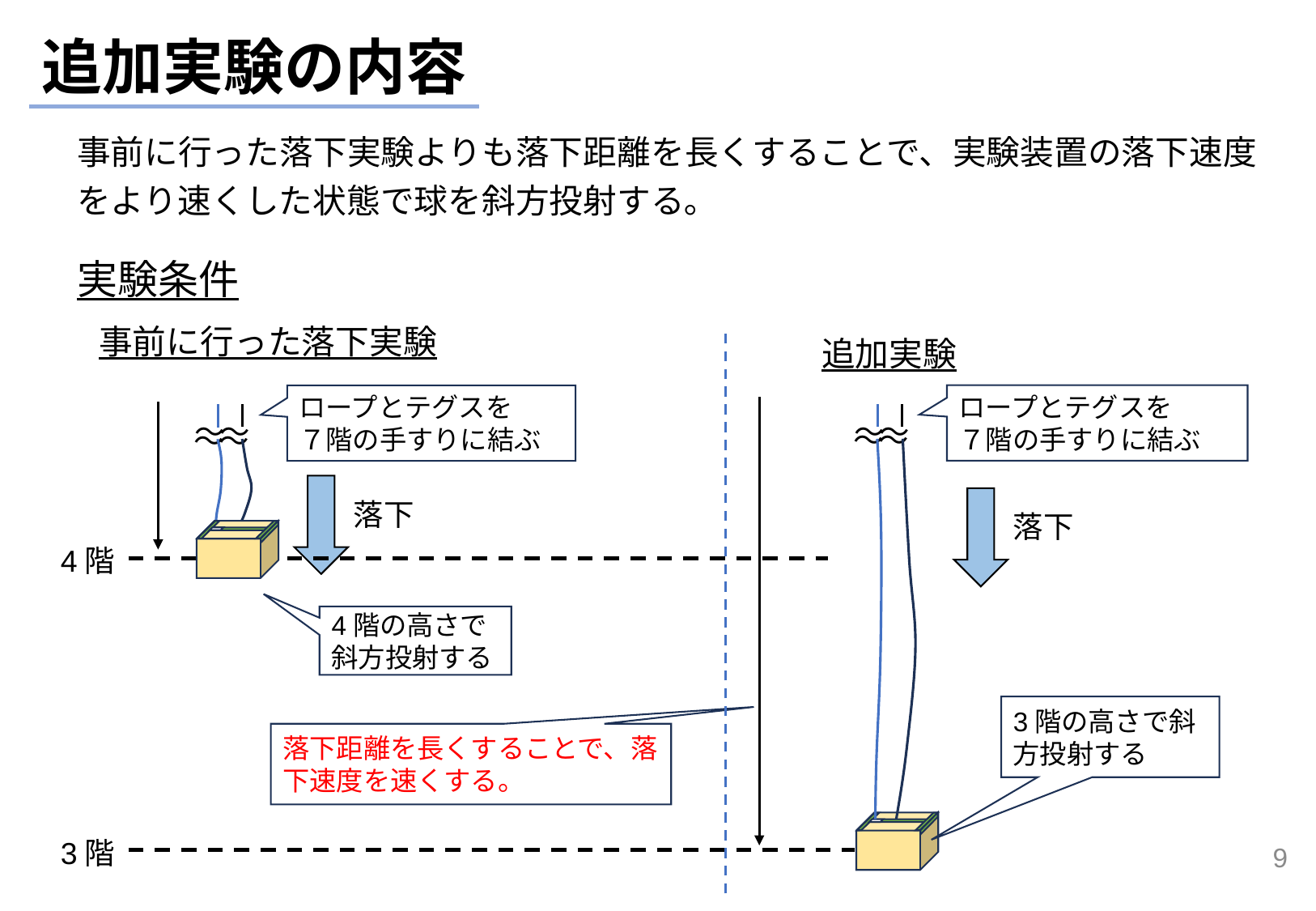

追加実験の内容
事前に行った落下実験よりも落下距離を長くすることで、実験装置の落下速度をより速くした状態で球を斜方投射する｡
実験条件
事前に行った落下実験
追加実験
ロープとテグスを
７階の手すりに結ぶ
ロープとテグスを
７階の手すりに結ぶ
　〜
　〜
　〜
　〜
　〜
　〜
　〜
　〜

落下
落下

4階
4階の高さで斜方投射する
3階の高さで斜方投射する
落下距離を長くすることで、落下速度を速くする。
9

3階